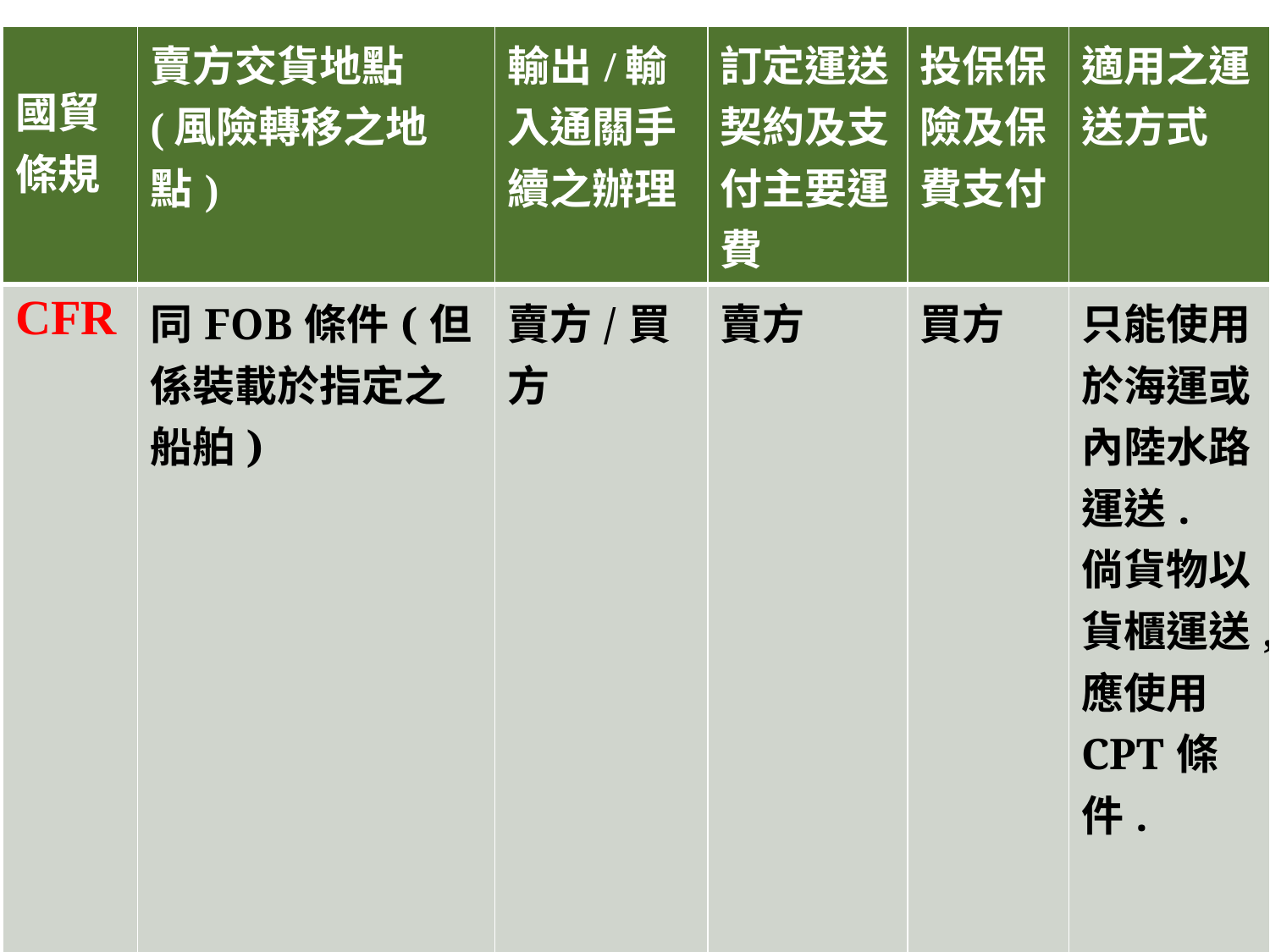

| 國貿條規 | 賣方交貨地點(風險轉移之地點) | 輸出/輸入通關手續之辦理 | 訂定運送契約及支付主要運費 | 投保保險及保費支付 | 適用之運送方式 |
| --- | --- | --- | --- | --- | --- |
| CFR | 同FOB條件(但係裝載於指定之船舶) | 賣方/買方 | 賣方 | 買方 | 只能使用於海運或內陸水路運送. 倘貨物以貨櫃運送,應使用CPT條件. |
131